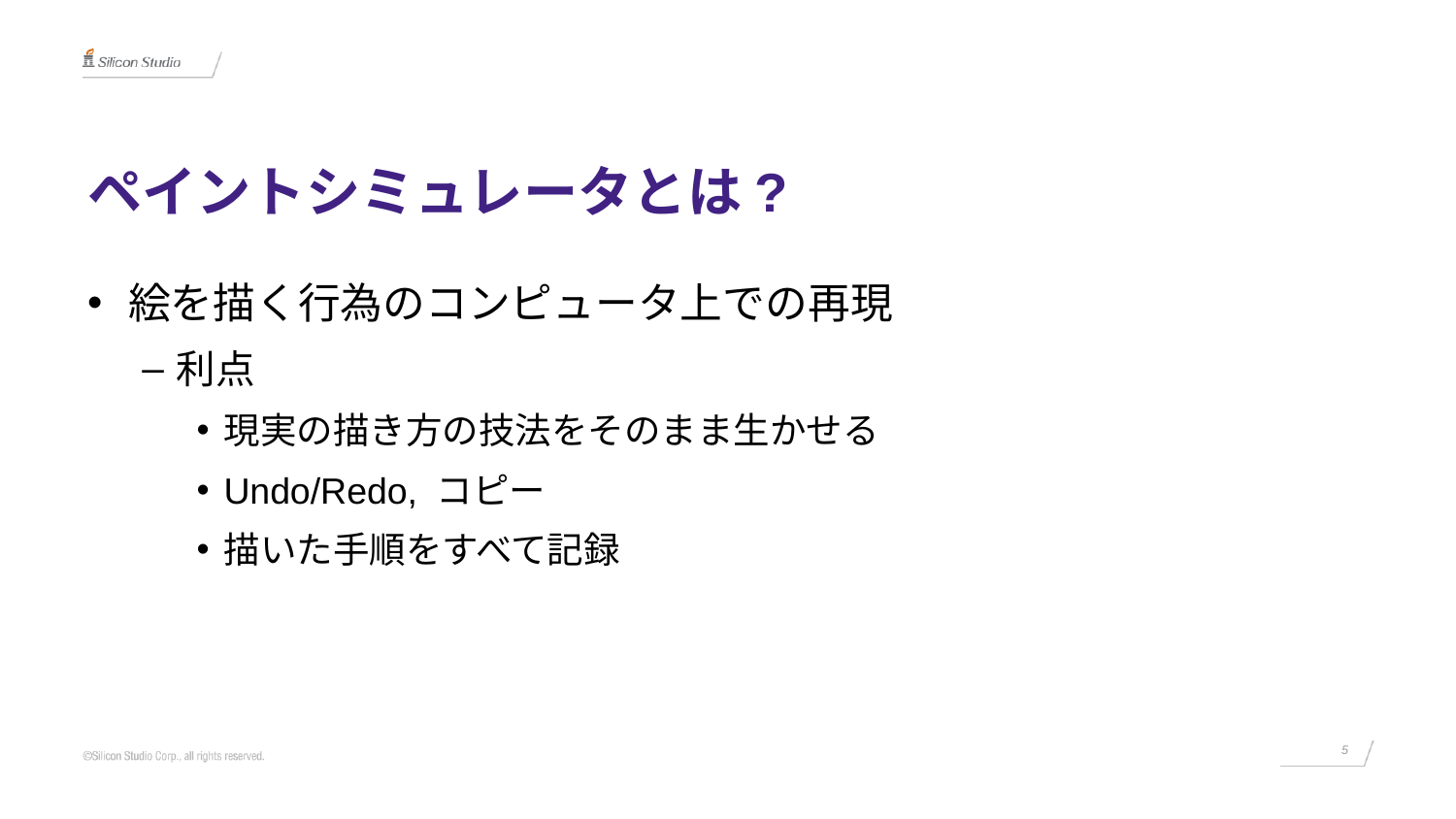

# ペイントシミュレータとは?
絵を描く行為のコンピュータ上での再現
利点
現実の描き方の技法をそのまま生かせる
Undo/Redo, コピー
描いた手順をすべて記録
5